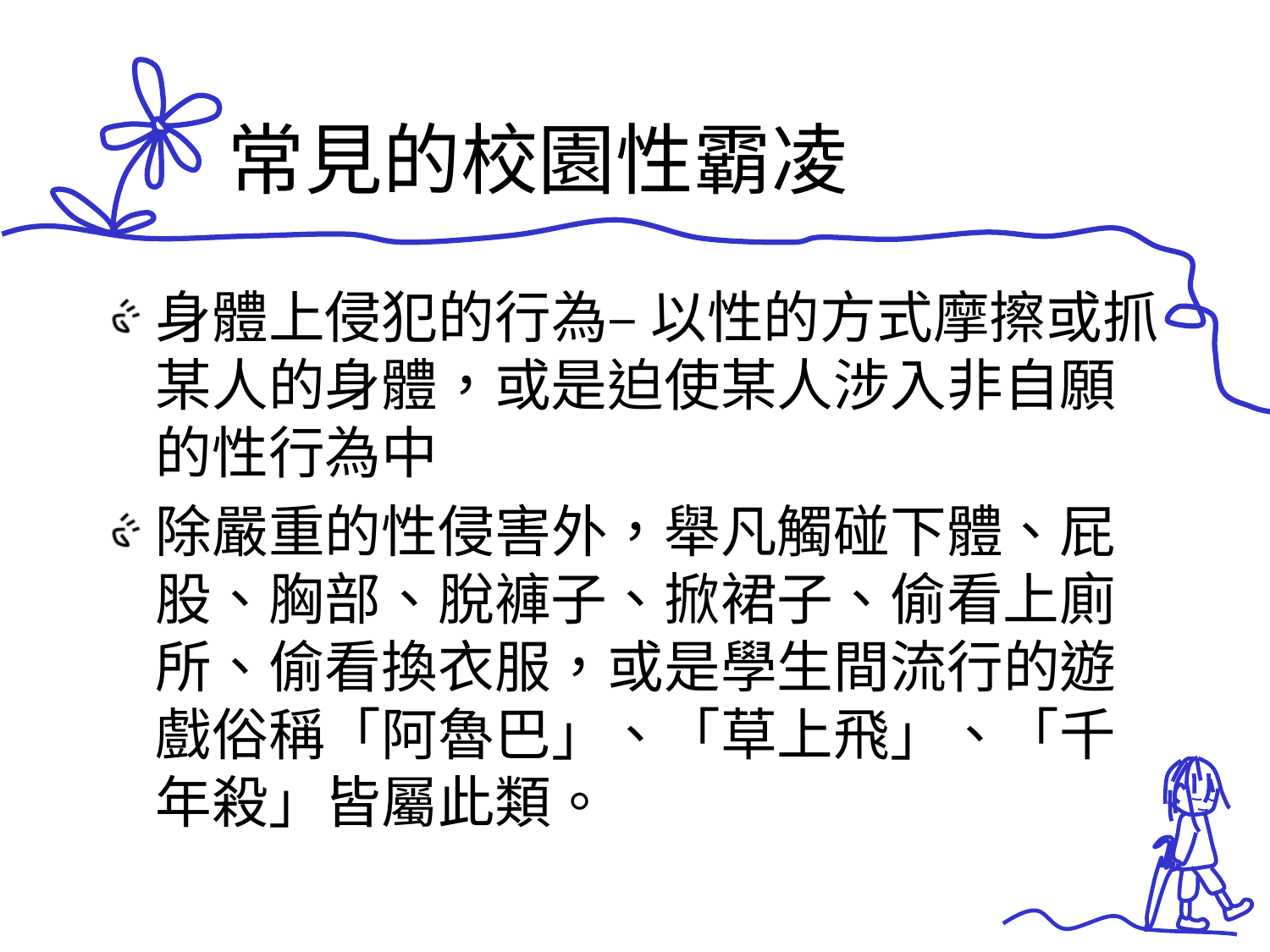

# 常見的校園性霸凌
身體上侵犯的行為– 以性的方式摩擦或抓某人的身體，或是迫使某人涉入非自願的性行為中
除嚴重的性侵害外，舉凡觸碰下體、屁股、胸部、脫褲子、掀裙子、偷看上廁所、偷看換衣服，或是學生間流行的遊戲俗稱「阿魯巴」、「草上飛」、「千年殺」皆屬此類。